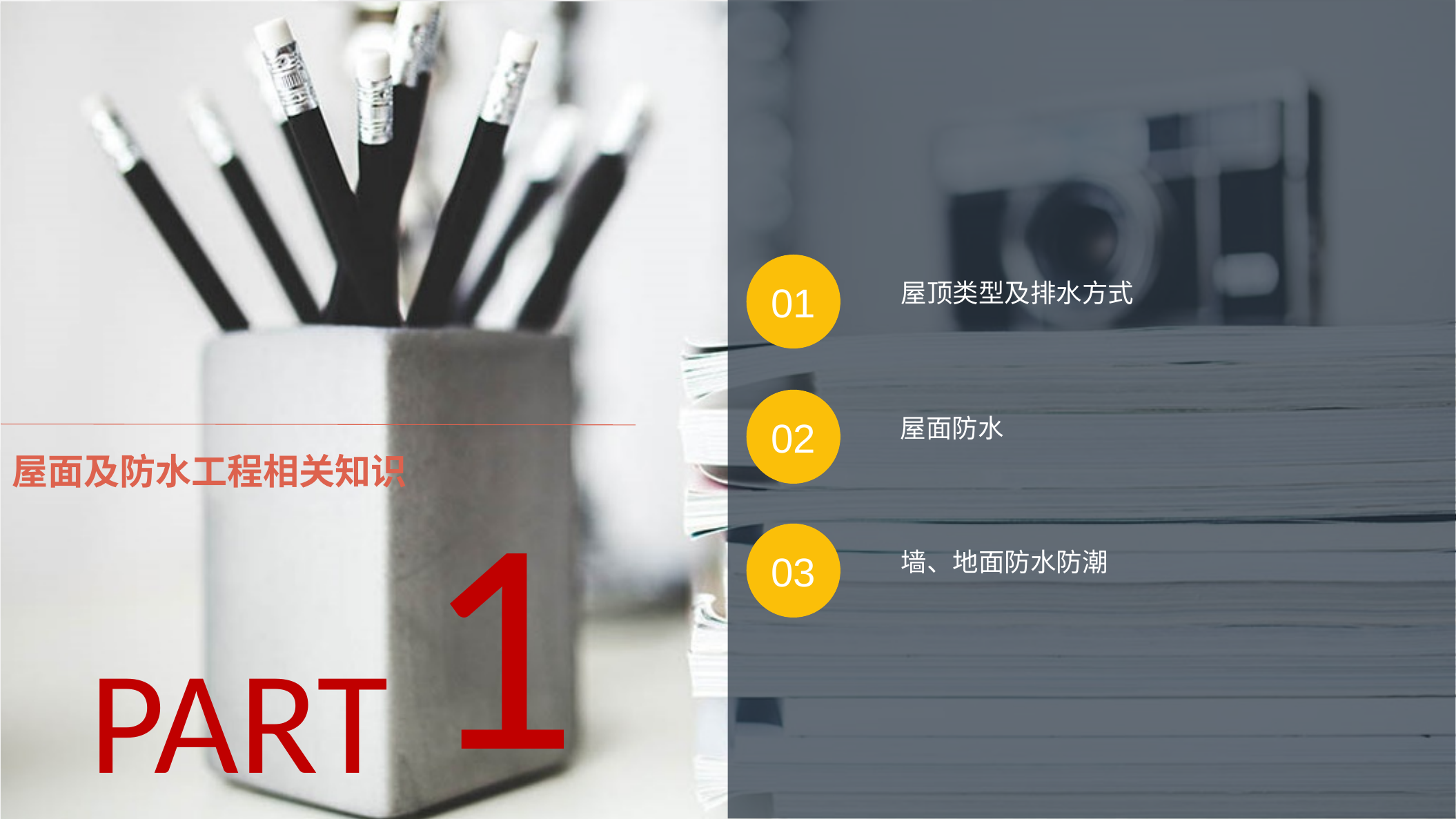

01
屋顶类型及排水方式
02
屋面防水
1
屋面及防水工程相关知识
03
墙、地面防水防潮
PART